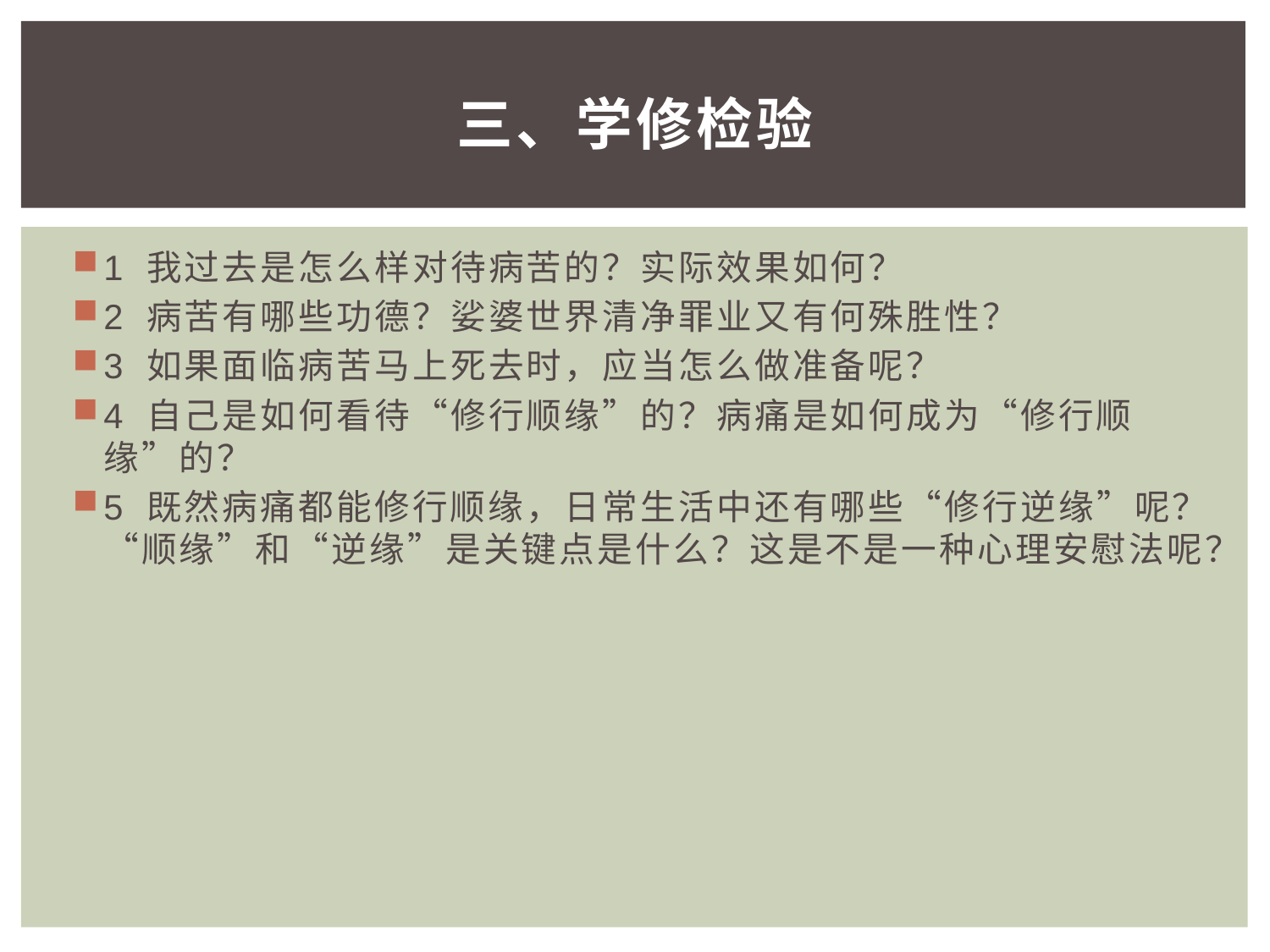

# 三、学修检验
1 我过去是怎么样对待病苦的？实际效果如何？
2 病苦有哪些功德？娑婆世界清净罪业又有何殊胜性？
3 如果面临病苦马上死去时，应当怎么做准备呢？
4 自己是如何看待“修行顺缘”的？病痛是如何成为“修行顺缘”的？
5 既然病痛都能修行顺缘，日常生活中还有哪些“修行逆缘”呢？“顺缘”和“逆缘”是关键点是什么？这是不是一种心理安慰法呢？